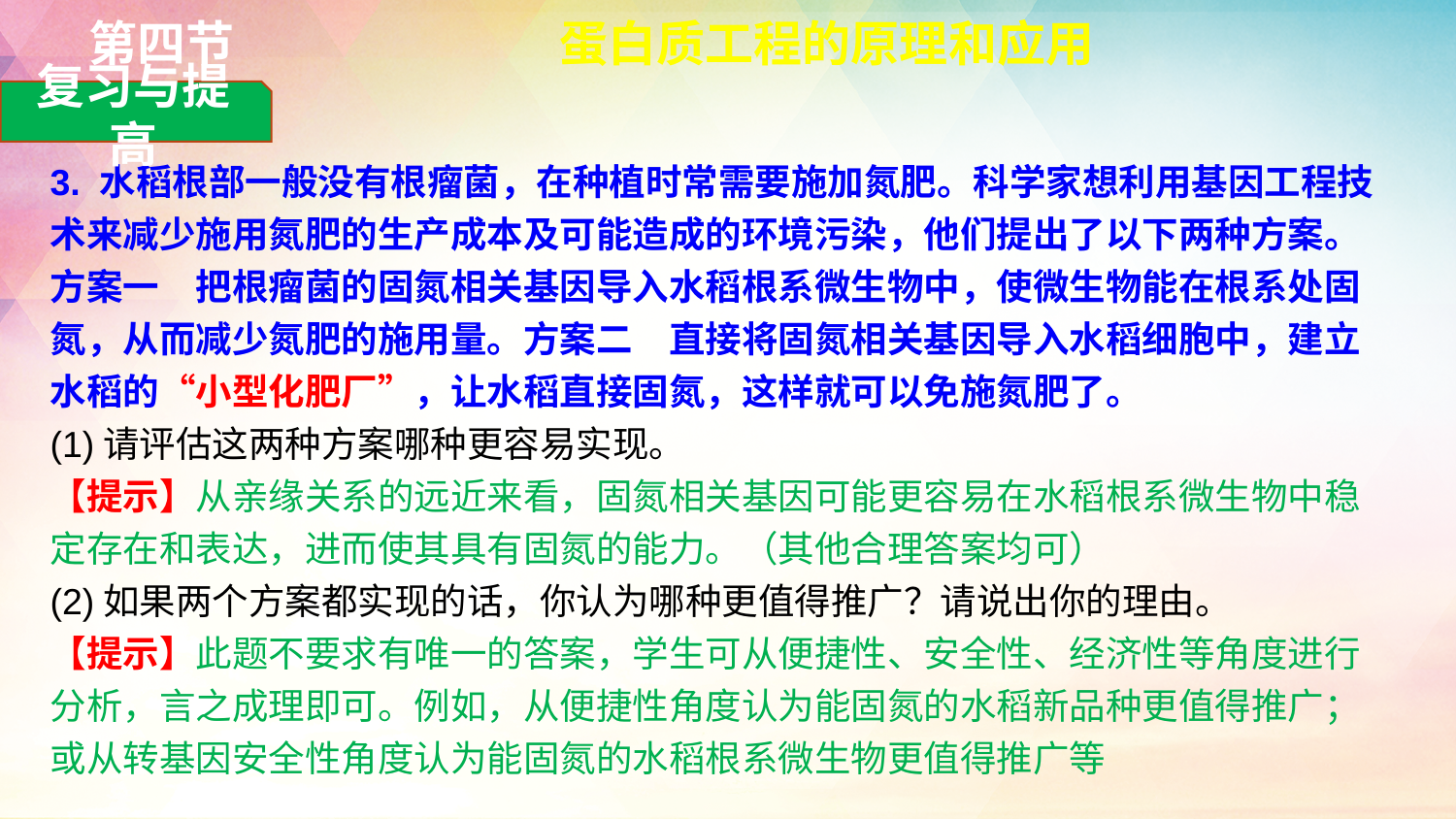

第四节
    蛋白质工程的原理和应用
复习与提高
3. 水稻根部一般没有根瘤菌，在种植时常需要施加氮肥。科学家想利用基因工程技术来减少施用氮肥的生产成本及可能造成的环境污染，他们提出了以下两种方案。方案一　把根瘤菌的固氮相关基因导入水稻根系微生物中，使微生物能在根系处固氮，从而减少氮肥的施用量。方案二　直接将固氮相关基因导入水稻细胞中，建立水稻的“小型化肥厂”，让水稻直接固氮，这样就可以免施氮肥了。
(1)请评估这两种方案哪种更容易实现。
【提示】从亲缘关系的远近来看，固氮相关基因可能更容易在水稻根系微生物中稳定存在和表达，进而使其具有固氮的能力。（其他合理答案均可）
(2)如果两个方案都实现的话，你认为哪种更值得推广？请说出你的理由。
【提示】此题不要求有唯一的答案，学生可从便捷性、安全性、经济性等角度进行分析，言之成理即可。例如，从便捷性角度认为能固氮的水稻新品种更值得推广；或从转基因安全性角度认为能固氮的水稻根系微生物更值得推广等